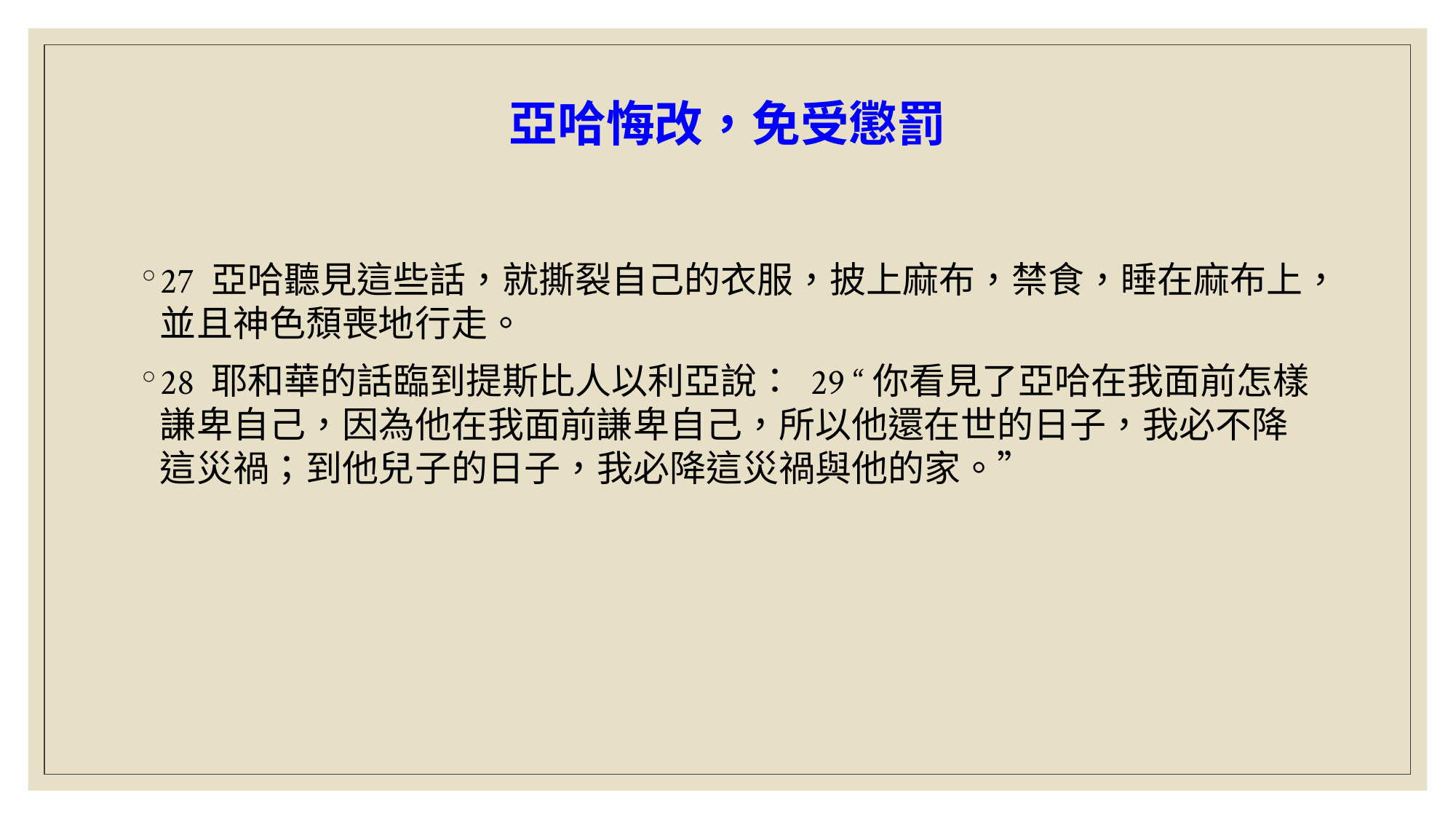

# 亞哈悔改，免受懲罰
27 亞哈聽見這些話，就撕裂自己的衣服，披上麻布，禁食，睡在麻布上，並且神色頹喪地行走。
28 耶和華的話臨到提斯比人以利亞說： 29 “你看見了亞哈在我面前怎樣謙卑自己，因為他在我面前謙卑自己，所以他還在世的日子，我必不降這災禍；到他兒子的日子，我必降這災禍與他的家。”